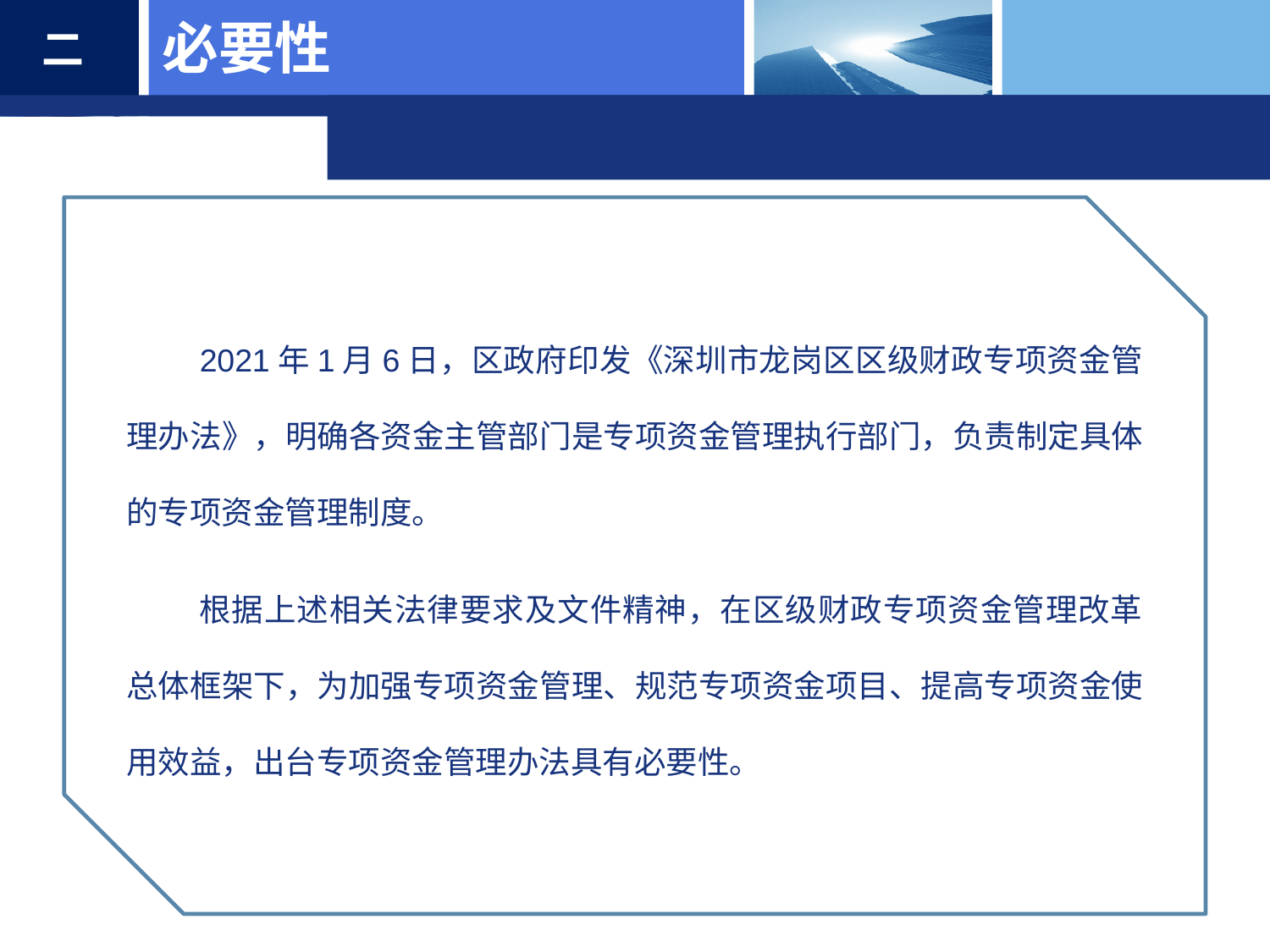

必要性
二

        2021年1月6日，区政府印发《深圳市龙岗区区级财政专项资金管理办法》，明确各资金主管部门是专项资金管理执行部门，负责制定具体的专项资金管理制度。
        根据上述相关法律要求及文件精神，在区级财政专项资金管理改革总体框架下，为加强专项资金管理、规范专项资金项目、提高专项资金使用效益，出台专项资金管理办法具有必要性。

5